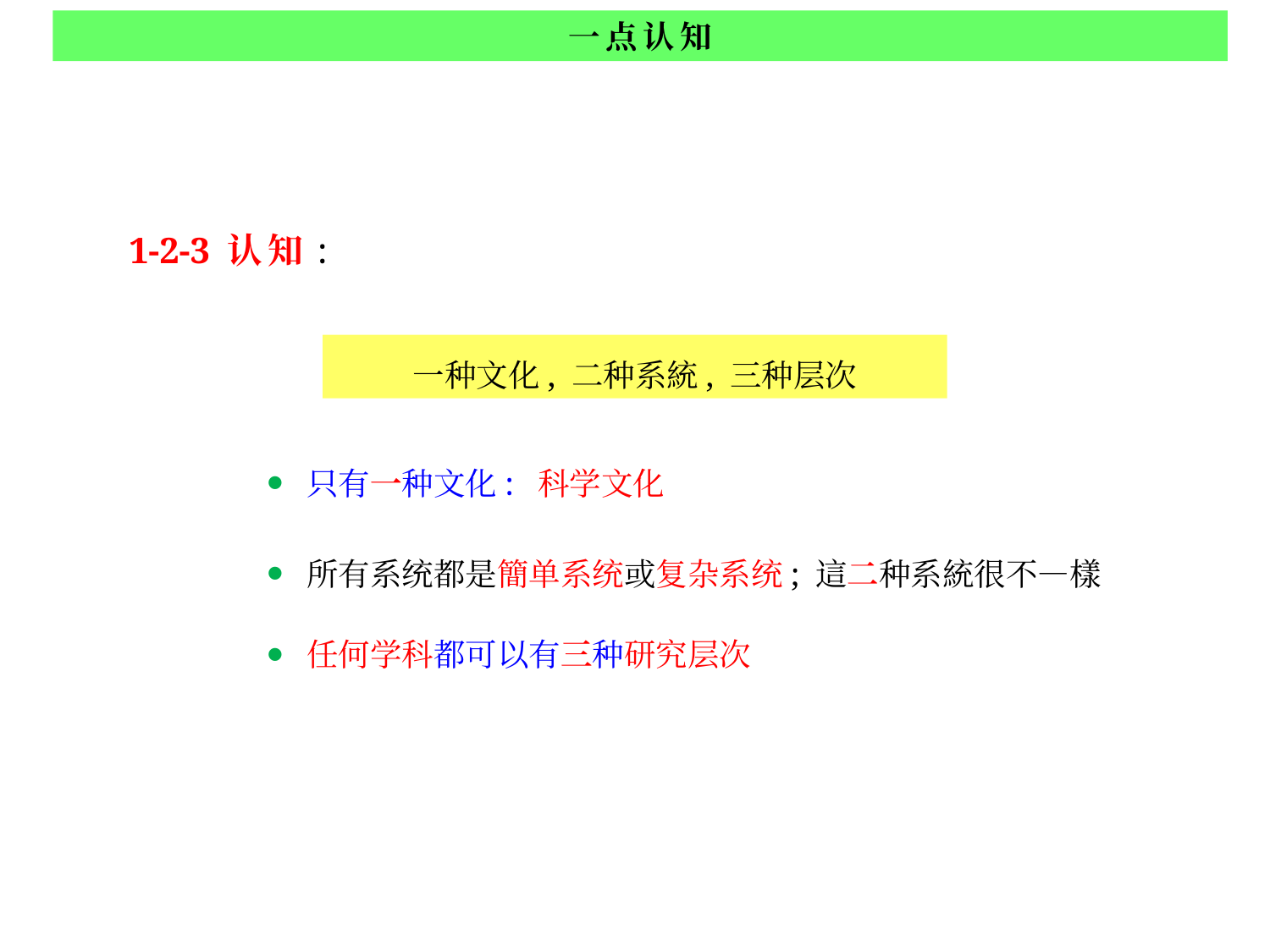

一点认知
1-2-3 认知:

一种文化, 二种系統, 三种层次

只有一种文化:  科学文化
所有系统都是簡单系统或复杂系统; 這二种系統很不—樣
任何学科都可以有三种研究层次